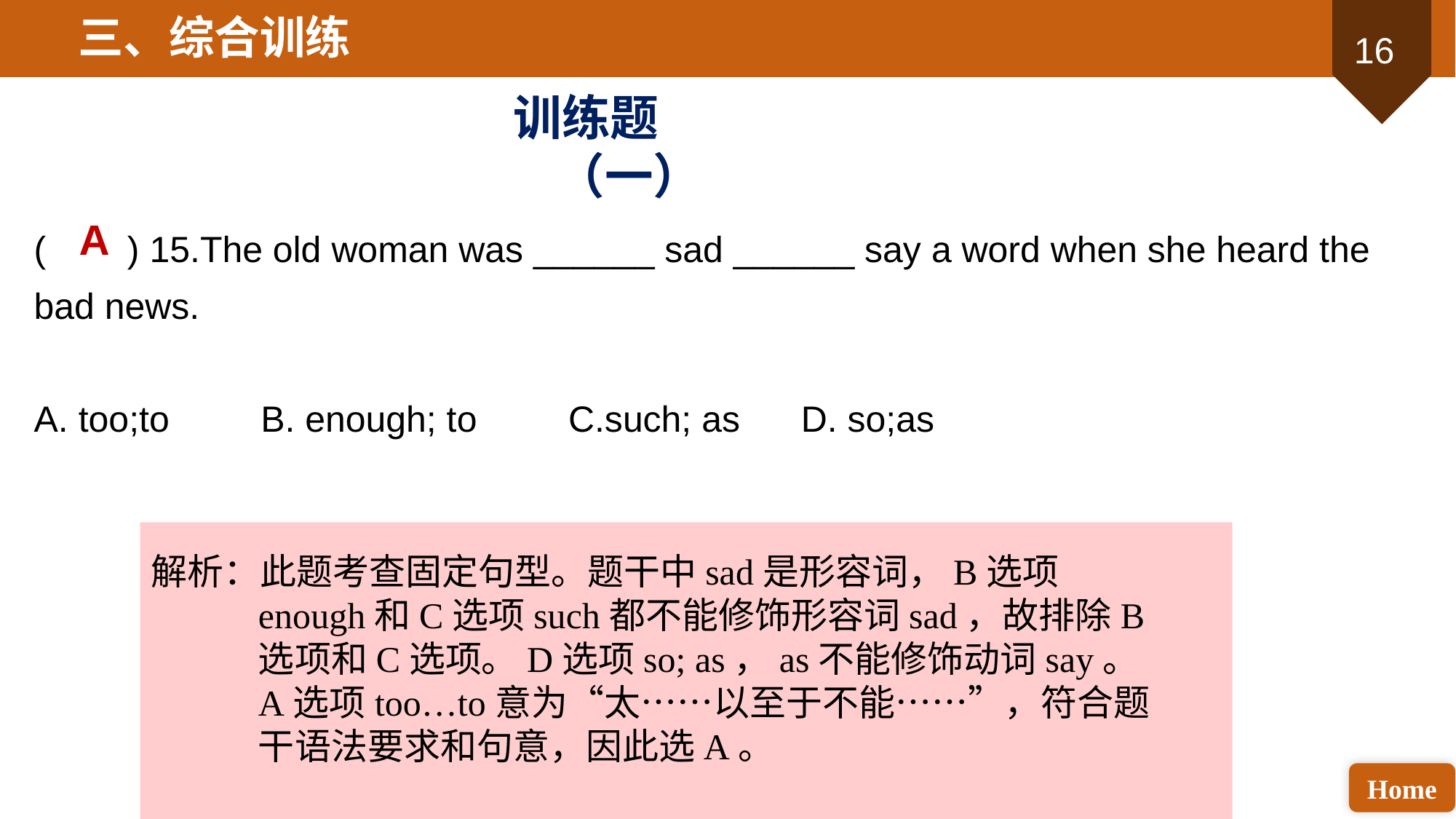

三、综合训练
训练题（一）
A
(        ) 15.The old woman was ______ sad ______ say a word when she heard the bad news.

A. too;to         B. enough; to         C.such; as      D. so;as

解析：此题考查固定句型。题干中sad是形容词，B选项enough和C选项such都不能修饰形容词sad，故排除B选项和C选项。D选项so; as，as不能修饰动词say。A选项too…to意为“太……以至于不能……”，符合题干语法要求和句意，因此选A。